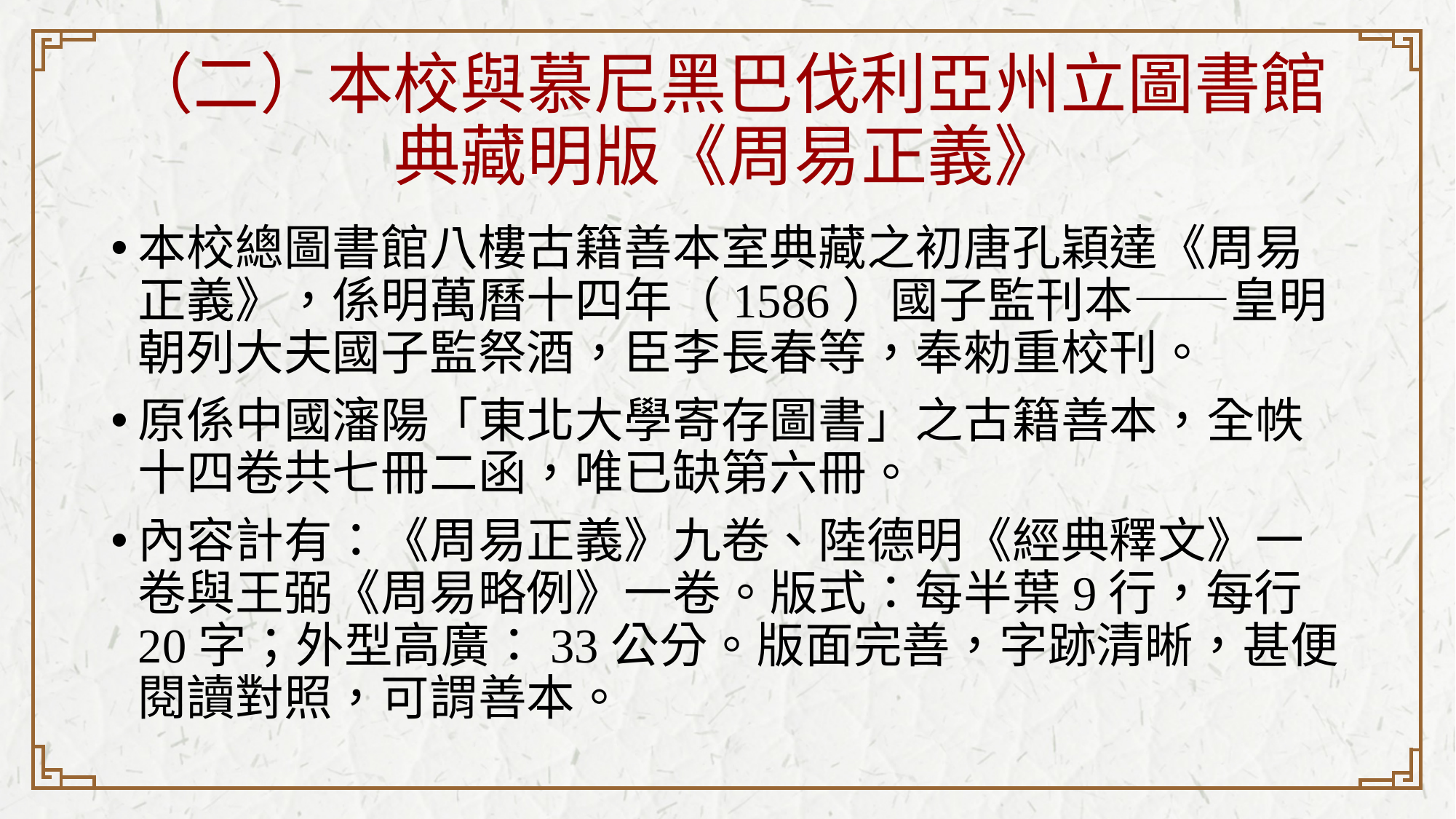

# （二）本校與慕尼黑巴伐利亞州立圖書館典藏明版《周易正義》
本校總圖書館八樓古籍善本室典藏之初唐孔穎達《周易正義》，係明萬曆十四年（1586）國子監刊本——皇明朝列大夫國子監祭酒，臣李長春等，奉勑重校刊。
原係中國瀋陽「東北大學寄存圖書」之古籍善本，全帙十四卷共七冊二函，唯已缺第六冊。
內容計有：《周易正義》九卷、陸德明《經典釋文》一卷與王弼《周易略例》一卷。版式：每半葉9行，每行20字；外型高廣：33公分。版面完善，字跡清晰，甚便閱讀對照，可謂善本。